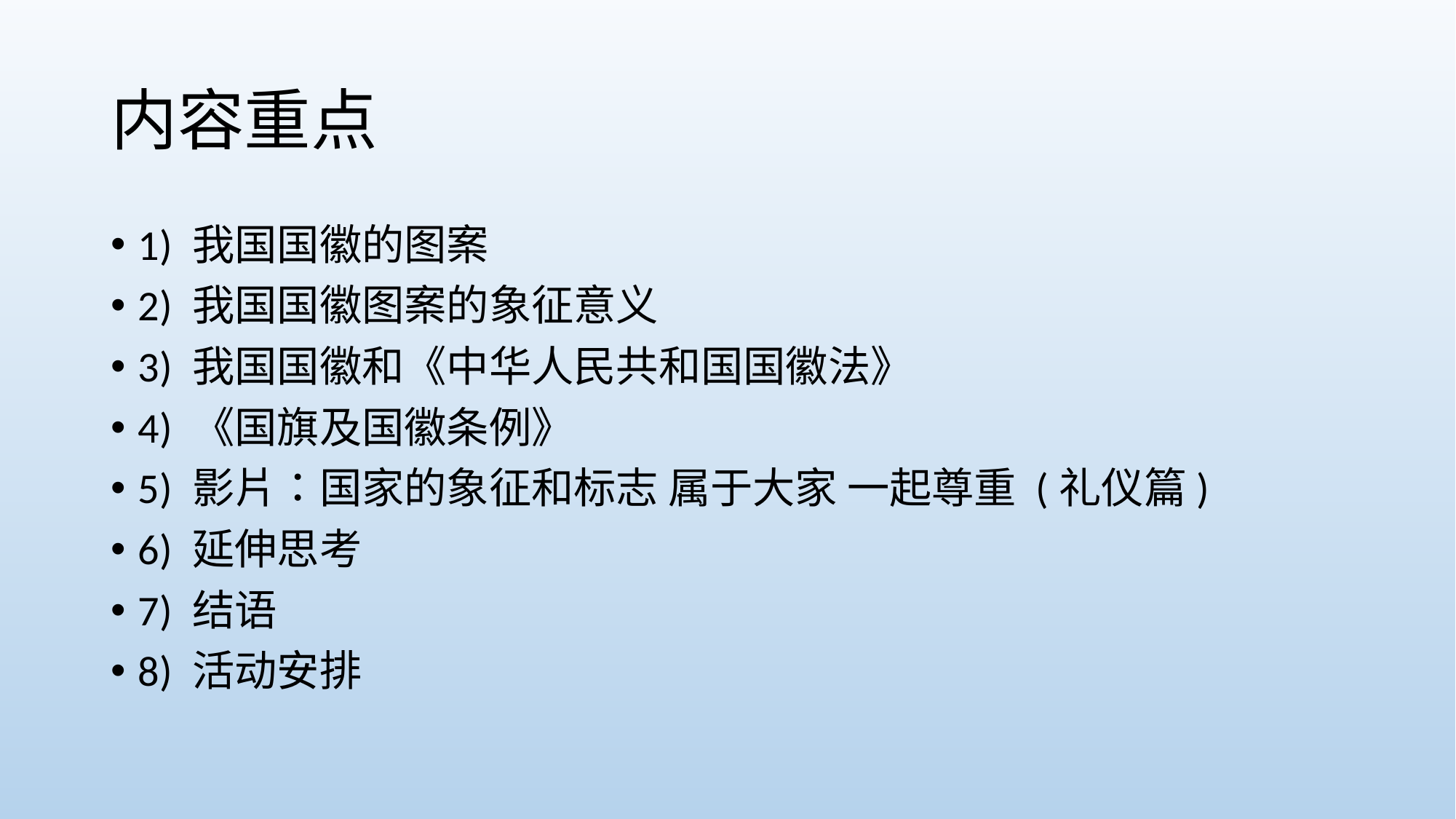

# 内容重点
1) 我国国徽的图案
2) 我国国徽图案的象征意义
3) 我国国徽和《中华人民共和国国徽法》
4) 《国旗及国徽条例》
5) 影片：国家的象征和标志 属于大家 一起尊重 (礼仪篇)
6) 延伸思考
7) 结语
8) 活动安排